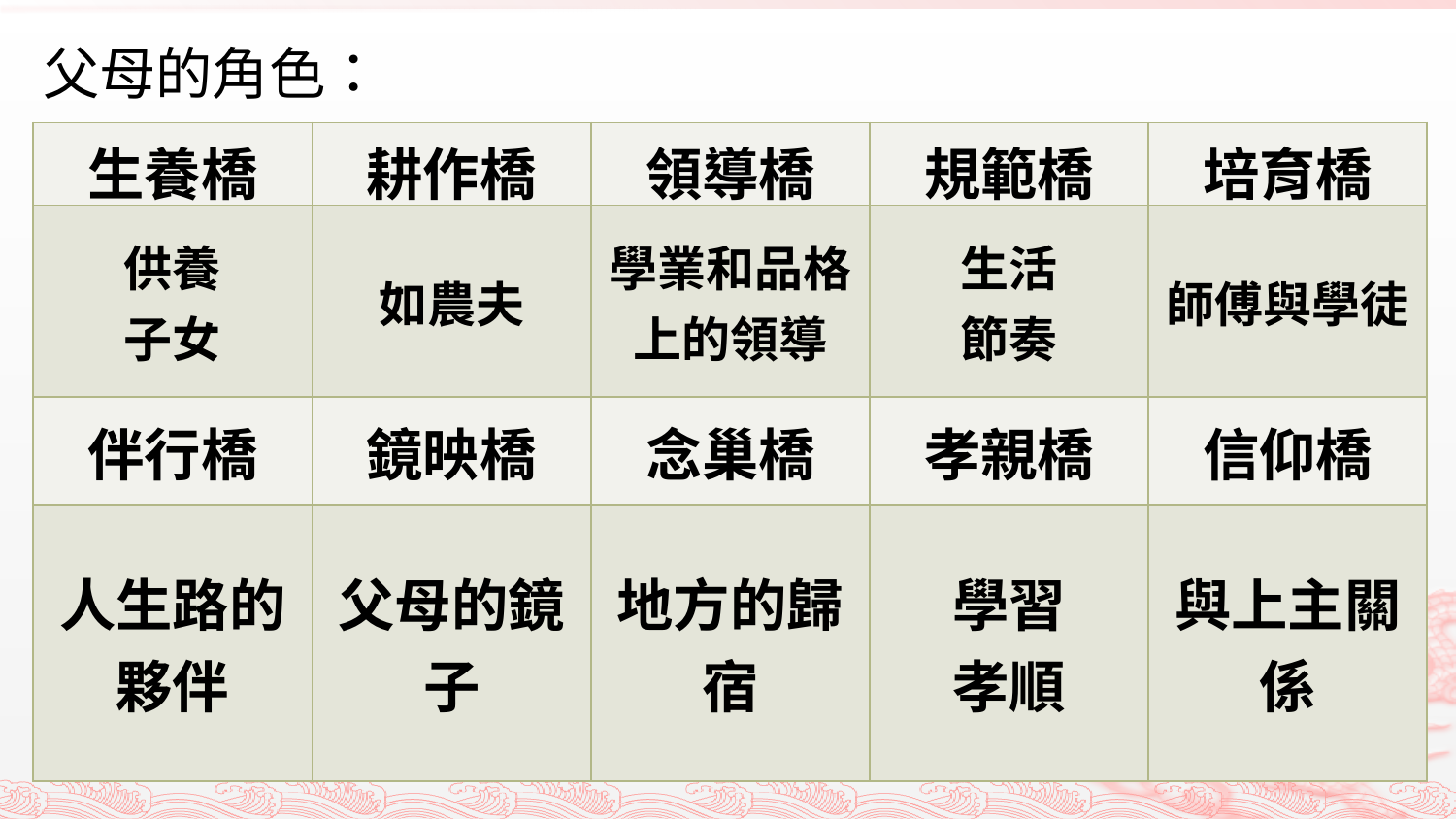

父母的角色：

| 生養橋 | 耕作橋 | 領導橋 | 規範橋 | 培育橋 |
| --- | --- | --- | --- | --- |
| 供養 子女 | 如農夫 | 學業和品格上的領導 | 生活 節奏 | 師傅與學徒 |
| 伴行橋 | 鏡映橋 | 念巢橋 | 孝親橋 | 信仰橋 |
| 人生路的夥伴 | 父母的鏡子 | 地方的歸宿 | 學習 孝順 | 與上主關係 |